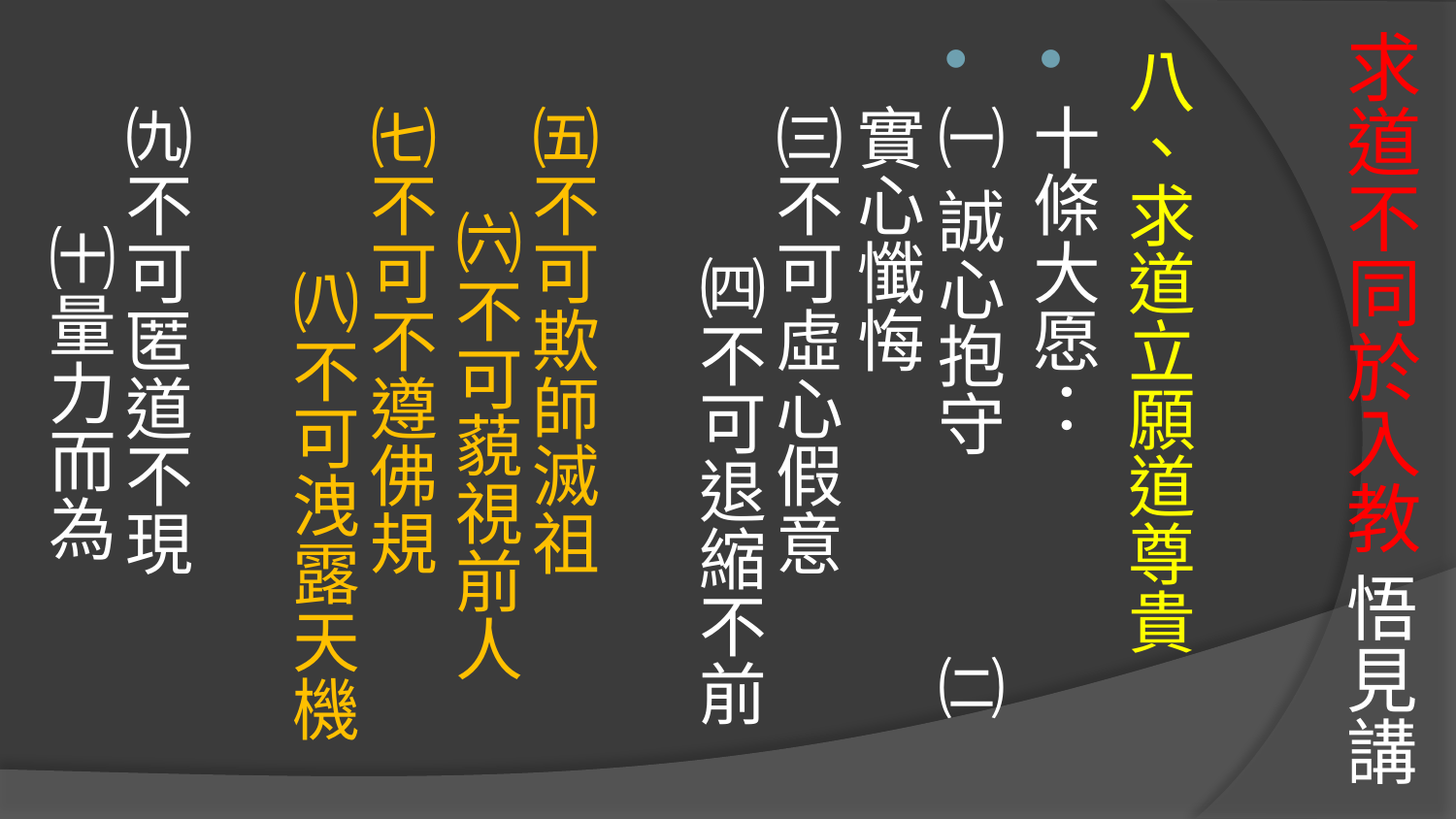

# 求道不同於入教 悟見講
八、求道立願道尊貴
十條大愿：
㈠ 誠心抱守             ㈡實心懺悔
㈢不可虛心假意                        ㈣不可退縮不前
㈤不可欺師滅祖                     ㈥不可藐視前人 
㈦不可不遵佛規                         ㈧不可洩露天機
㈨不可匿道不現                      ㈩量力而為